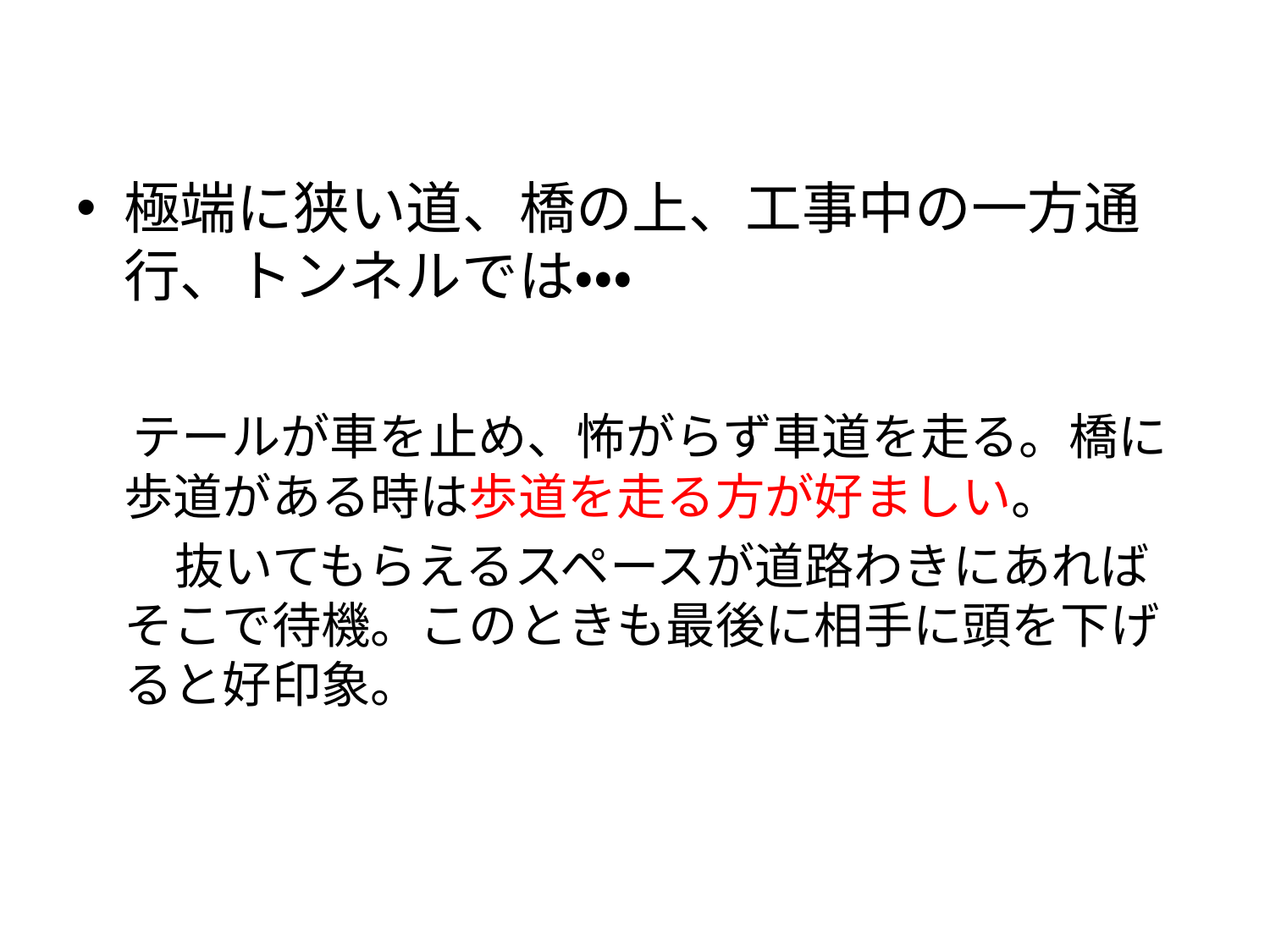

#
極端に狭い道、橋の上、工事中の一方通行、トンネルでは・・・

　テールが車を止め、怖がらず車道を走る。橋に歩道がある時は歩道を走る方が好ましい。
　　抜いてもらえるスペースが道路わきにあればそこで待機。このときも最後に相手に頭を下げると好印象。